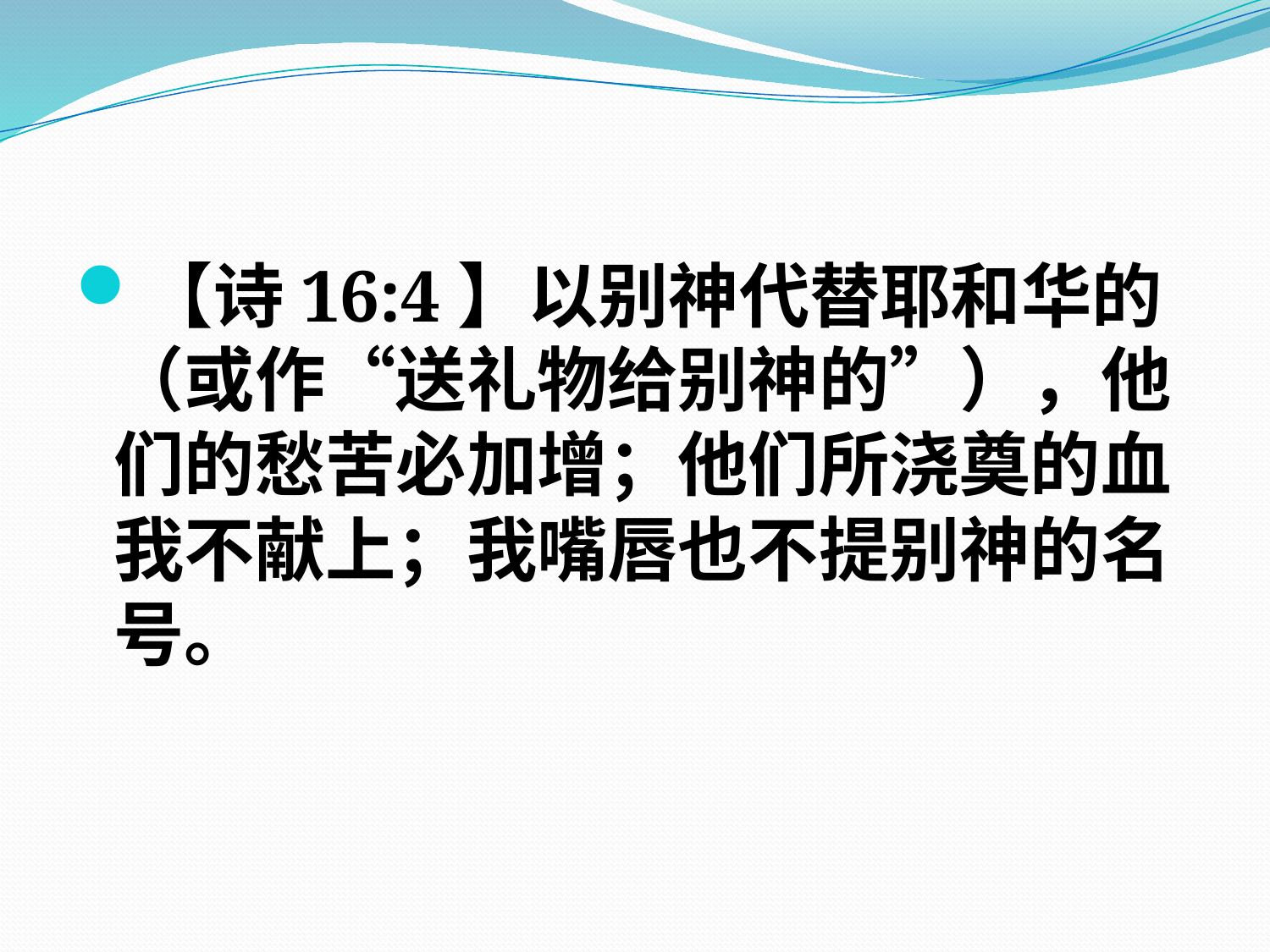

【诗16:4】以别神代替耶和华的（或作“送礼物给别神的”），他们的愁苦必加增；他们所浇奠的血我不献上；我嘴唇也不提别神的名号。